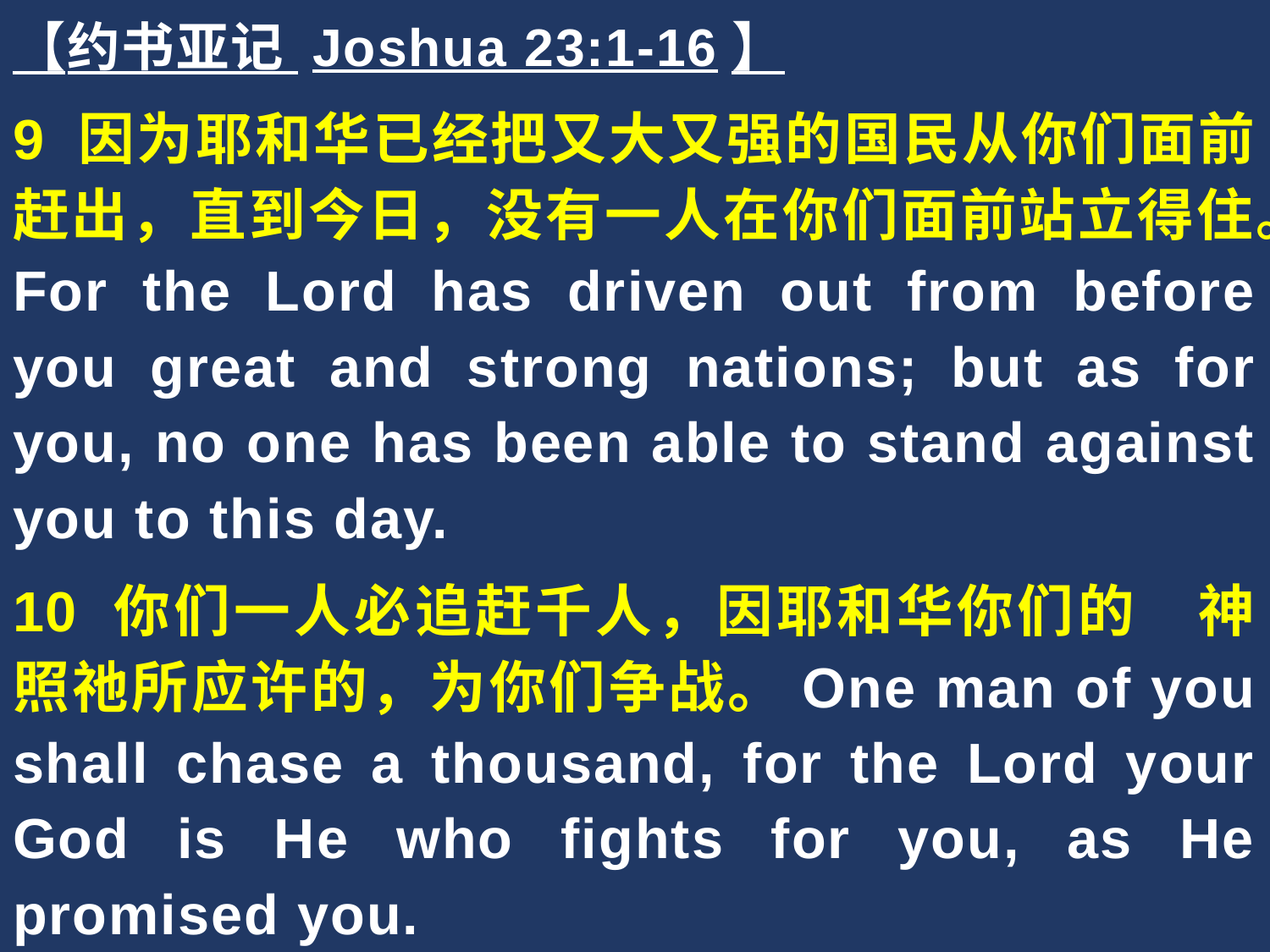

【约书亚记 Joshua 23:1-16】
9 因为耶和华已经把又大又强的国民从你们面前赶出，直到今日，没有一人在你们面前站立得住。For the Lord has driven out from before you great and strong nations; but as for you, no one has been able to stand against you to this day.
10 你们一人必追赶千人，因耶和华你们的　神照祂所应许的，为你们争战。One man of you shall chase a thousand, for the Lord your God is He who fights for you, as He promised you.